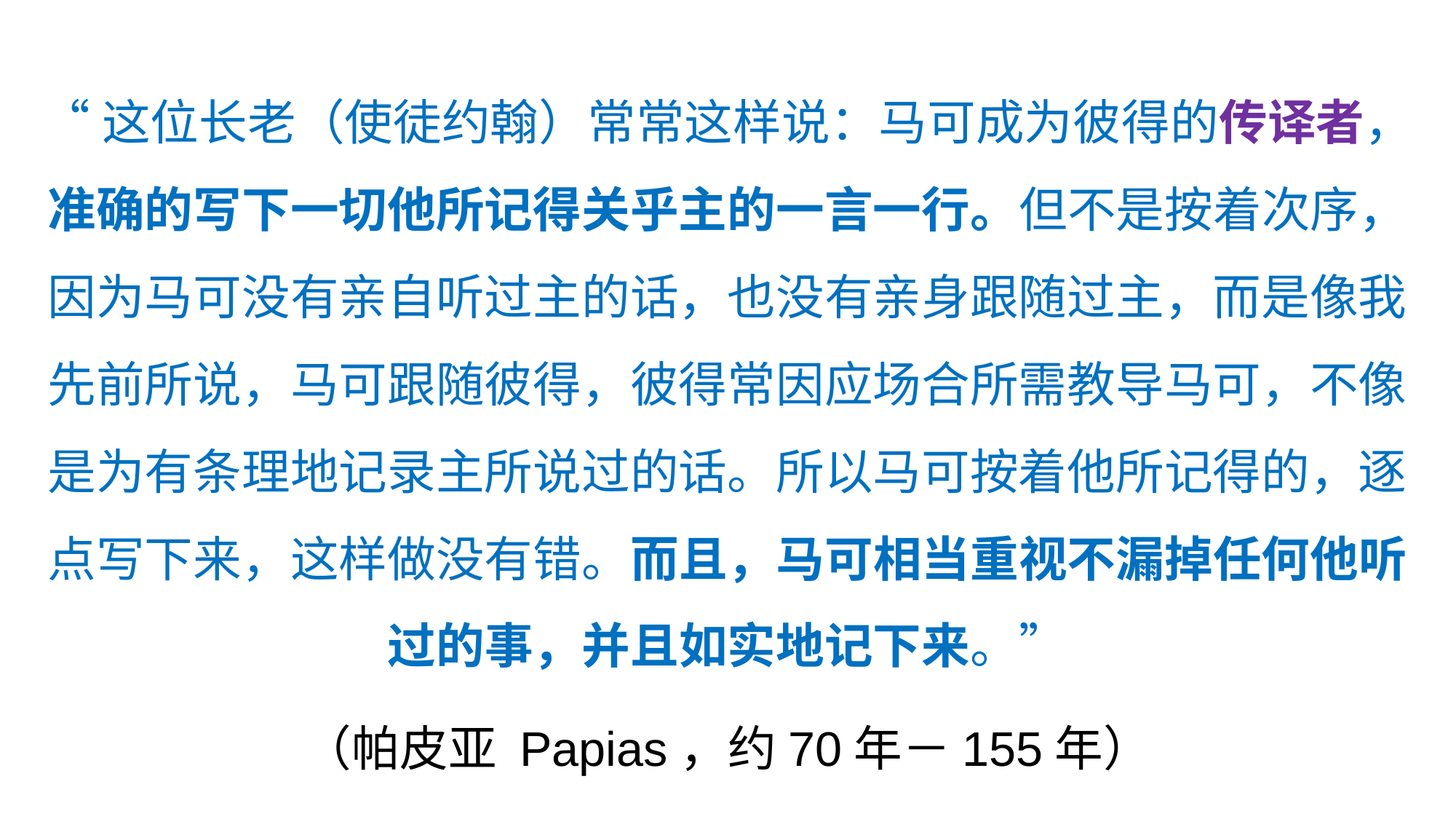

#
“这位长老（使徒约翰）常常这样说：马可成为彼得的传译者，准确的写下一切他所记得关乎主的一言一行。但不是按着次序，因为马可没有亲自听过主的话，也没有亲身跟随过主，而是像我先前所说，马可跟随彼得，彼得常因应场合所需教导马可，不像是为有条理地记录主所说过的话。所以马可按着他所记得的，逐点写下来，这样做没有错。而且，马可相当重视不漏掉任何他听过的事，并且如实地记下来。”
（帕皮亚 Papias，约70年－155年）